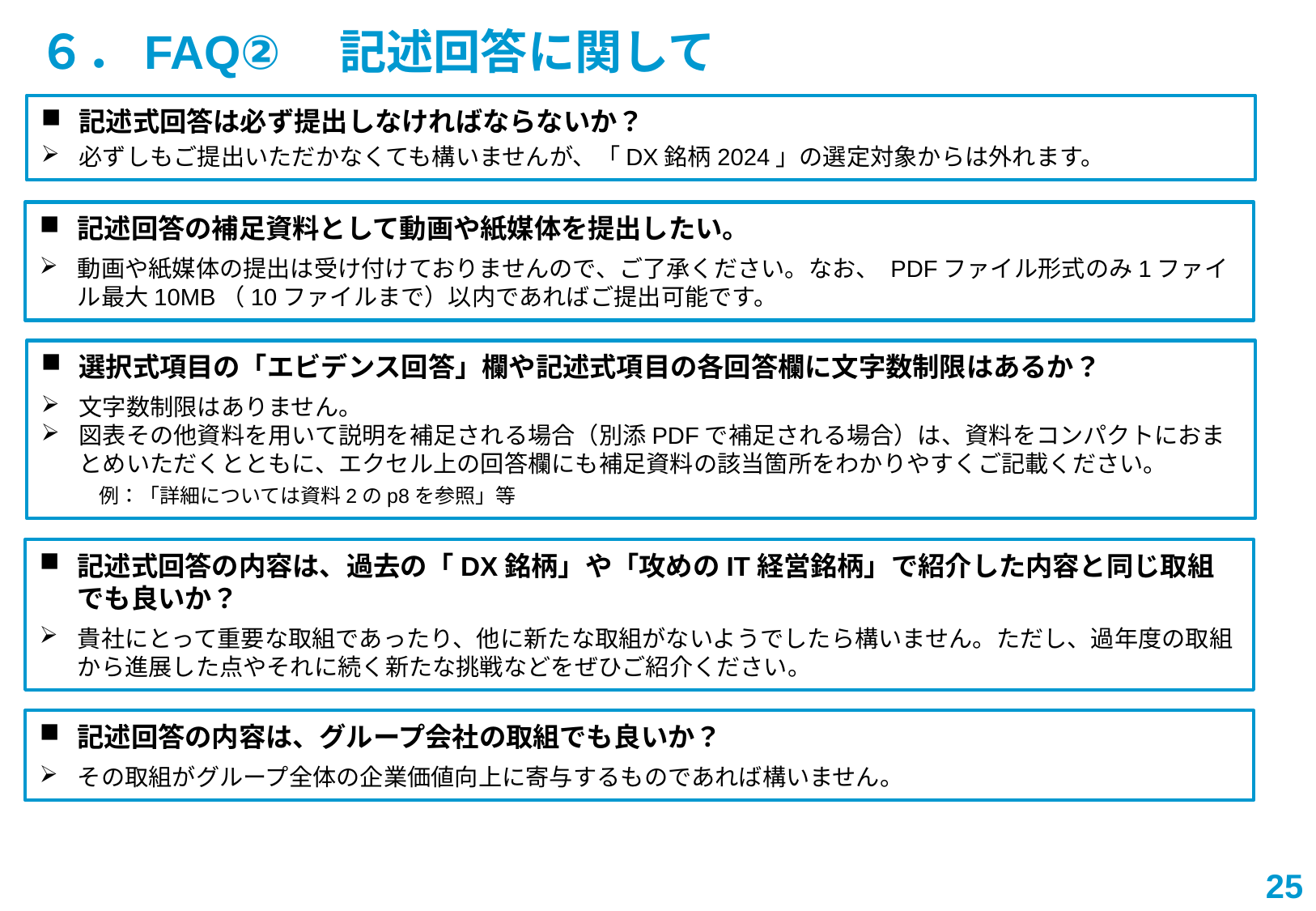

６．FAQ②　記述回答に関して
記述式回答は必ず提出しなければならないか？
必ずしもご提出いただかなくても構いませんが、「DX銘柄2024」の選定対象からは外れます。
記述回答の補足資料として動画や紙媒体を提出したい。
動画や紙媒体の提出は受け付けておりませんので、ご了承ください。なお、 PDFファイル形式のみ1ファイル最大10MB（10ファイルまで）以内であればご提出可能です。
選択式項目の「エビデンス回答」欄や記述式項目の各回答欄に文字数制限はあるか？
文字数制限はありません。
図表その他資料を用いて説明を補足される場合（別添PDFで補足される場合）は、資料をコンパクトにおまとめいただくとともに、エクセル上の回答欄にも補足資料の該当箇所をわかりやすくご記載ください。
　　 例：「詳細については資料2のp8を参照」等
記述式回答の内容は、過去の「DX銘柄」や「攻めのIT経営銘柄」で紹介した内容と同じ取組でも良いか？
貴社にとって重要な取組であったり、他に新たな取組がないようでしたら構いません。ただし、過年度の取組から進展した点やそれに続く新たな挑戦などをぜひご紹介ください。
記述回答の内容は、グループ会社の取組でも良いか？
その取組がグループ全体の企業価値向上に寄与するものであれば構いません。
25